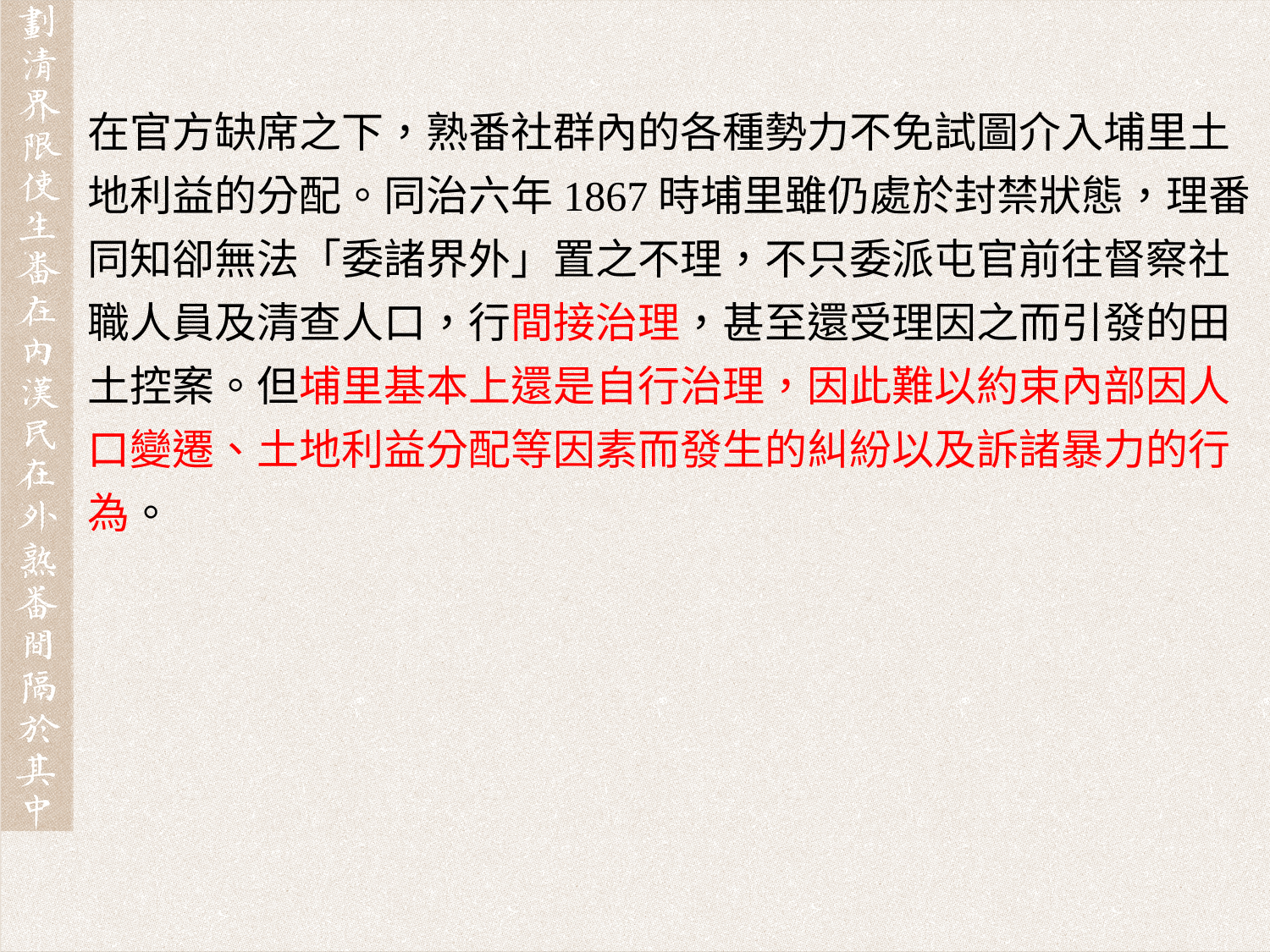

在官方缺席之下，熟番社群內的各種勢力不免試圖介入埔里土地利益的分配。同治六年1867時埔里雖仍處於封禁狀態，理番同知卻無法「委諸界外」置之不理，不只委派屯官前往督察社職人員及清查人口，行間接治理，甚至還受理因之而引發的田土控案。但埔里基本上還是自行治理，因此難以約束內部因人口變遷、土地利益分配等因素而發生的糾紛以及訴諸暴力的行為。